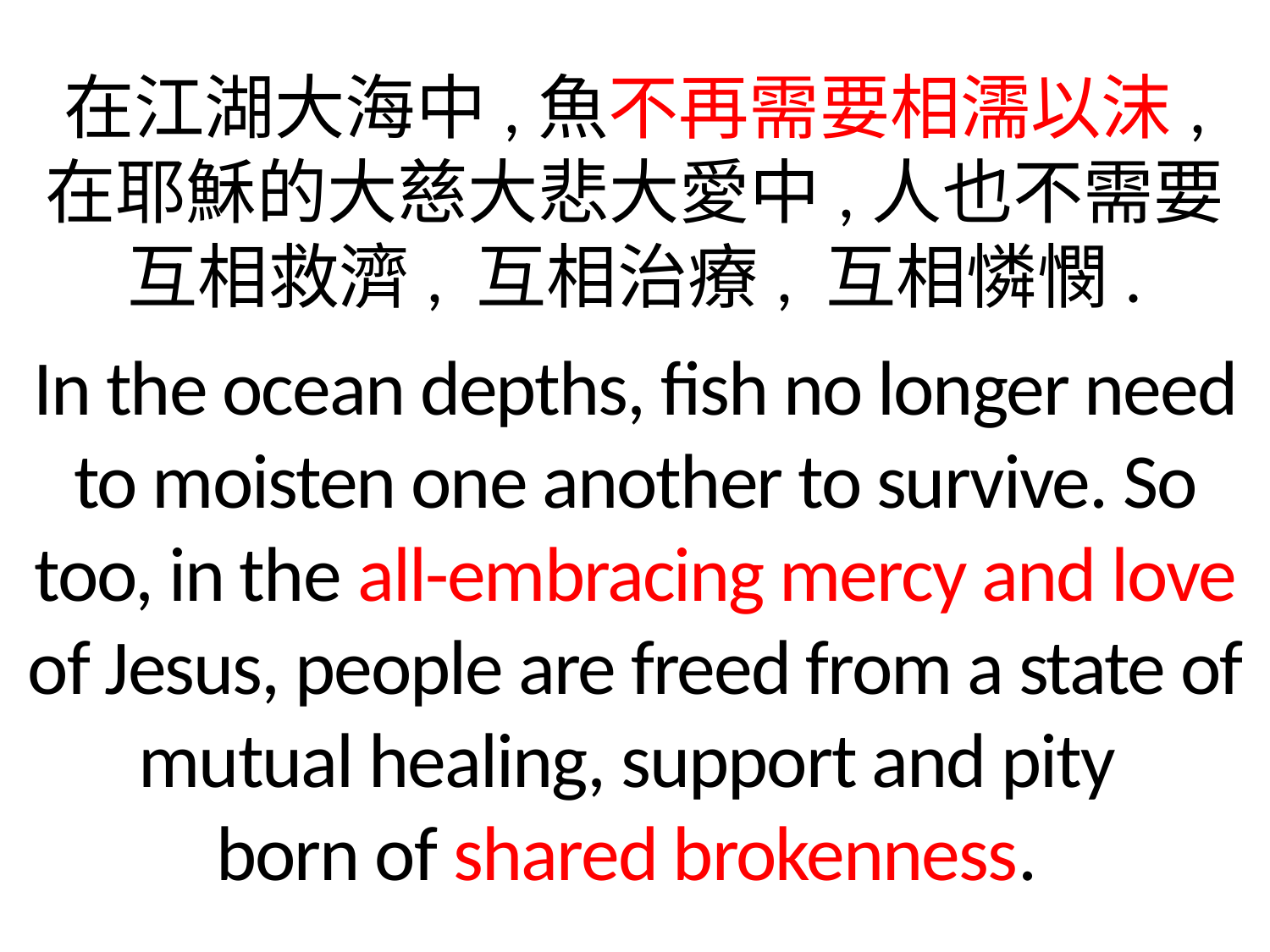

在江湖大海中,魚不再需要相濡以沫,
在耶穌的大慈大悲大愛中,人也不需要
互相救濟, 互相治療, 互相憐憫.
In the ocean depths, fish no longer need to moisten one another to survive. So too, in the all-embracing mercy and love of Jesus, people are freed from a state of mutual healing, support and pity
born of shared brokenness.